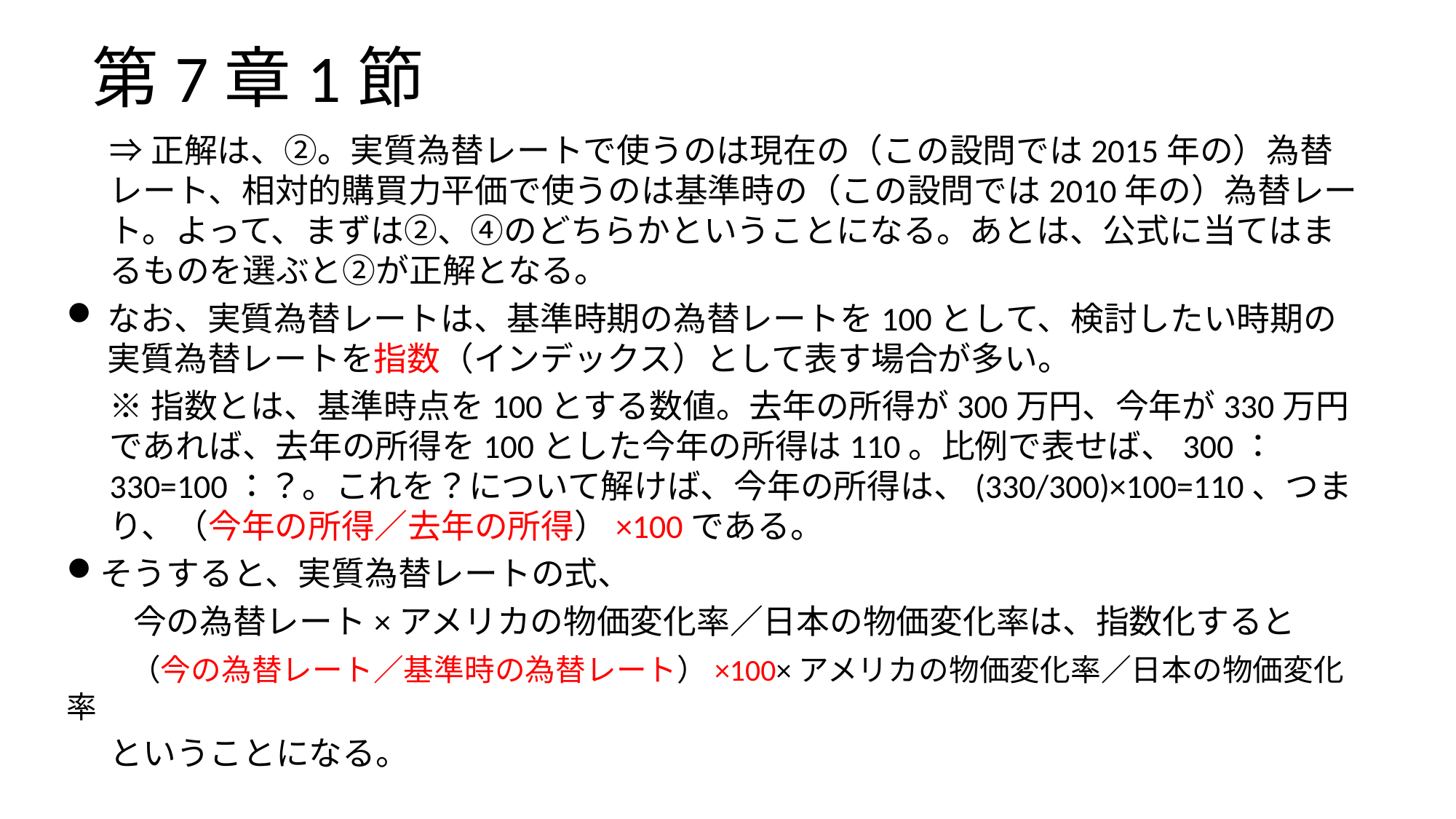

# 第7章1節
⇒正解は、②。実質為替レートで使うのは現在の（この設問では2015年の）為替レート、相対的購買力平価で使うのは基準時の（この設問では2010年の）為替レート。よって、まずは②、④のどちらかということになる。あとは、公式に当てはまるものを選ぶと②が正解となる。
なお、実質為替レートは、基準時期の為替レートを100として、検討したい時期の実質為替レートを指数（インデックス）として表す場合が多い。
※指数とは、基準時点を100とする数値。去年の所得が300万円、今年が330万円であれば、去年の所得を100とした今年の所得は110。比例で表せば、300：330=100：？。これを？について解けば、今年の所得は、(330/300)×100=110、つまり、（今年の所得／去年の所得）×100である。
そうすると、実質為替レートの式、
　　今の為替レート×アメリカの物価変化率／日本の物価変化率は、指数化すると
　　（今の為替レート／基準時の為替レート）×100×アメリカの物価変化率／日本の物価変化率
ということになる。